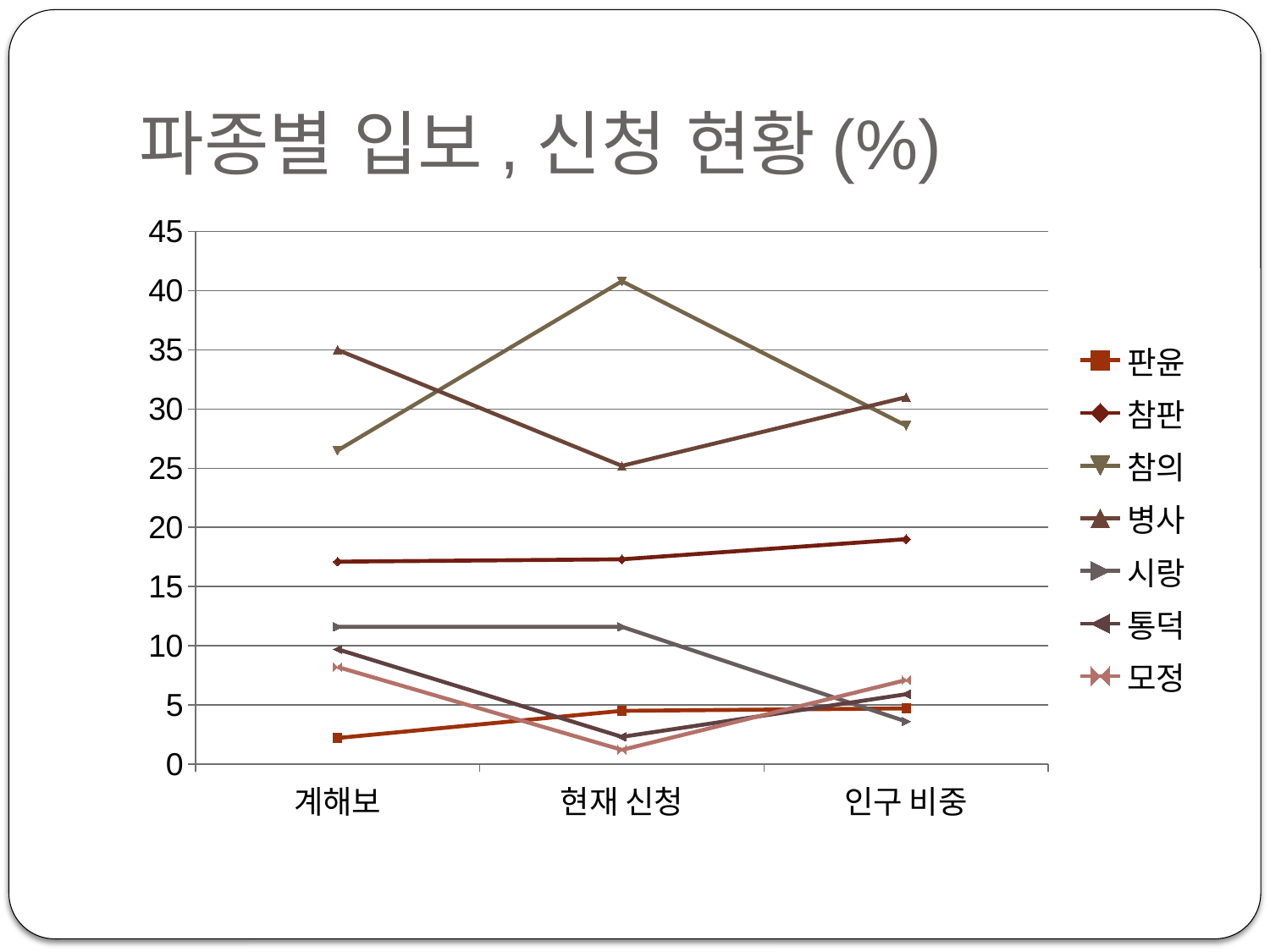

# 파종별 입보,신청 현황(%)

### Chart

| Category | 판윤 | 참판 | 참의 | 병사 | 시랑 | 통덕 | 모정 |
|---|---|---|---|---|---|---|---|
| 계해보 | 2.2 | 17.1 | 26.5 | 35.0 | 11.6 | 9.700000000000001 | 8.200000000000001 |
| 현재 신청 | 4.5 | 17.3 | 40.800000000000004 | 25.2 | 11.6 | 2.3 | 1.2 |
| 인구 비중 | 4.7 | 19.0 | 28.6 | 31.0 | 3.6 | 5.9 | 7.1 |